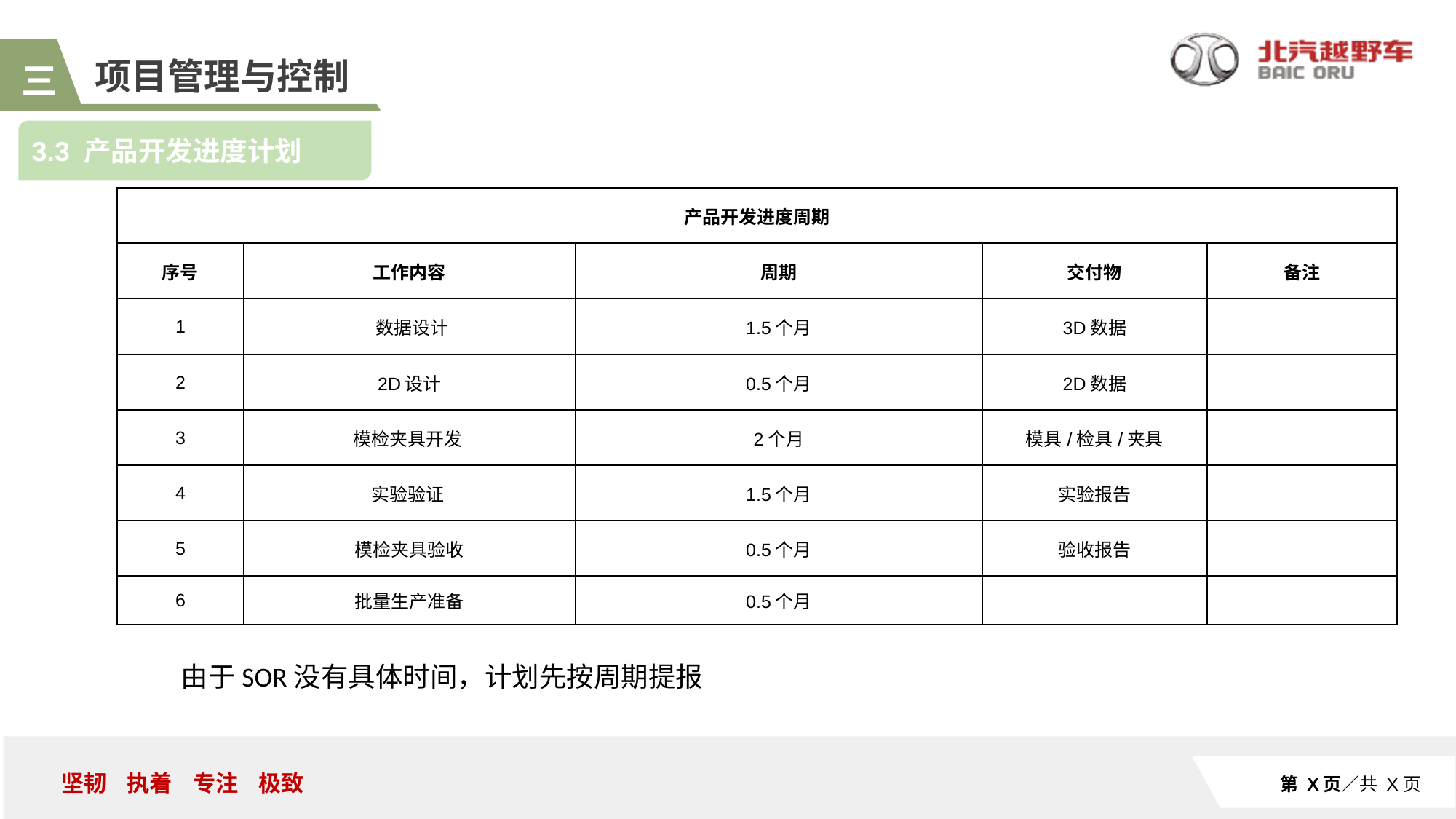

项目管理与控制
三
3.3 产品开发进度计划
| 产品开发进度周期 |  |  |  |  |
| --- | --- | --- | --- | --- |
| 序号 | 工作内容 | 周期 | 交付物 | 备注 |
| 1 | 数据设计 | 1.5个月 | 3D数据 |  |
| 2 | 2D设计 | 0.5个月 | 2D数据 |  |
| 3 | 模检夹具开发 | 2个月 | 模具/检具/夹具 |  |
| 4 | 实验验证 | 1.5个月 | 实验报告 |  |
| 5 | 模检夹具验收 | 0.5个月 | 验收报告 |  |
| 6 | 批量生产准备 | 0.5个月 |  |  |
由于SOR没有具体时间，计划先按周期提报
第 X页／共 X页